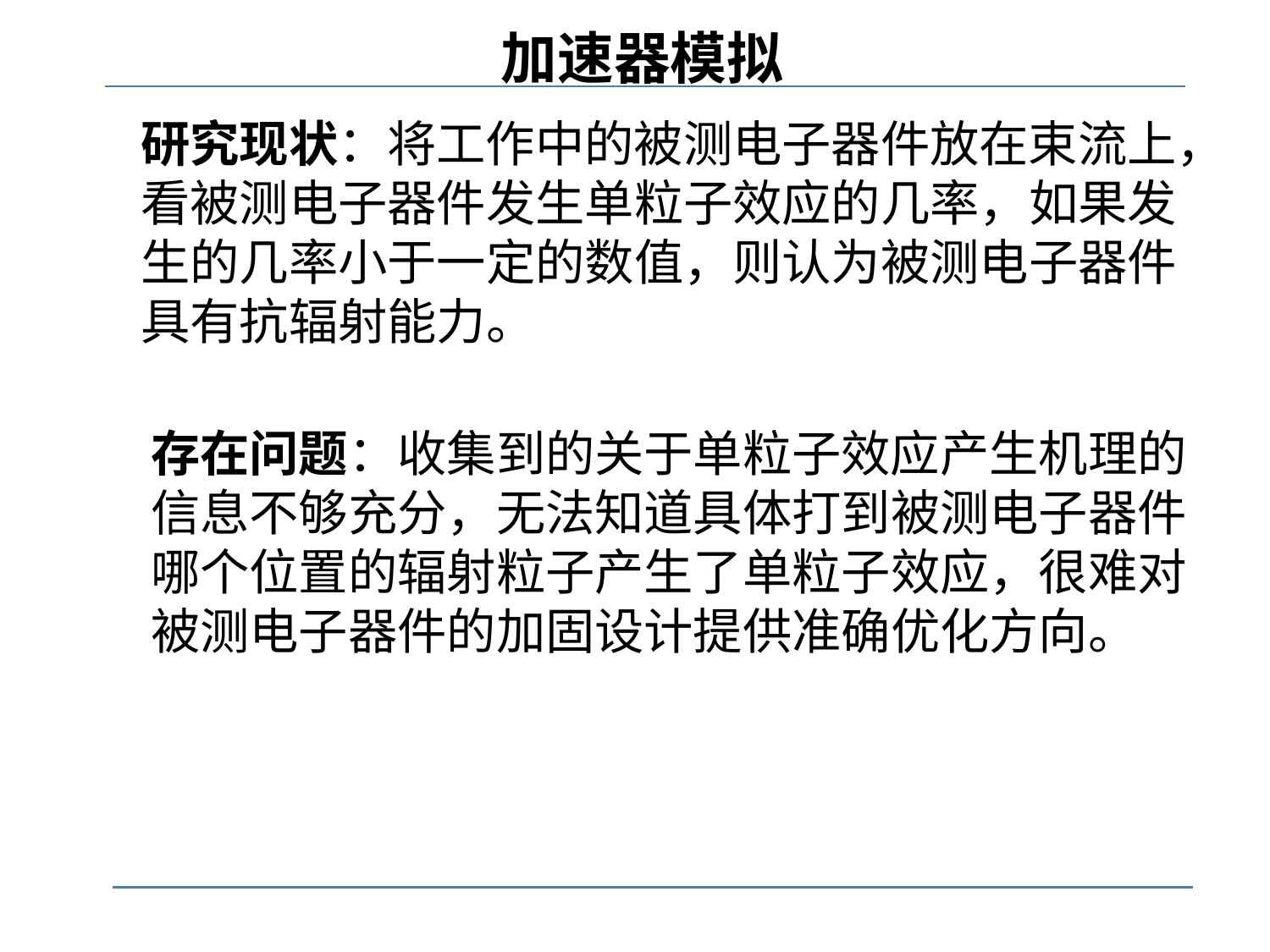

加速器模拟
研究现状：将工作中的被测电子器件放在束流上，看被测电子器件发生单粒子效应的几率，如果发生的几率小于一定的数值，则认为被测电子器件具有抗辐射能力。
存在问题：收集到的关于单粒子效应产生机理的信息不够充分，无法知道具体打到被测电子器件哪个位置的辐射粒子产生了单粒子效应，很难对被测电子器件的加固设计提供准确优化方向。